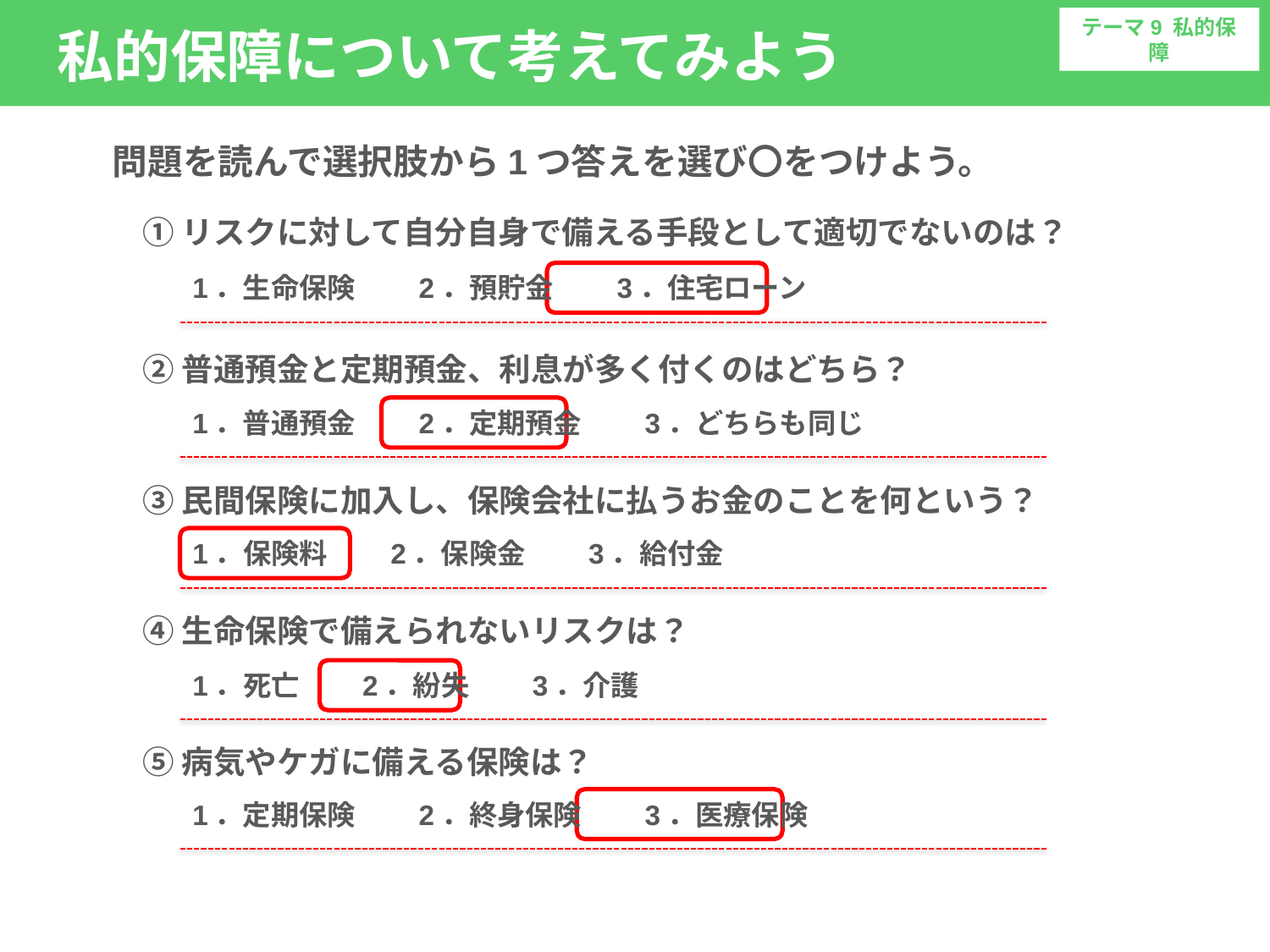

テーマ9 私的保障
私的保障について考えてみよう
問題を読んで選択肢から1つ答えを選び〇をつけよう。
①リスクに対して自分自身で備える手段として適切でないのは？

1．生命保険　　2．預貯金　　3．住宅ローン
②普通預金と定期預金、利息が多く付くのはどちら？

1．普通預金　　2．定期預金　　3．どちらも同じ
③民間保険に加入し、保険会社に払うお金のことを何という？

1．保険料　　2．保険金　　3．給付金
④生命保険で備えられないリスクは？

1．死亡　　2．紛失　　3．介護
⑤病気やケガに備える保険は？

1．定期保険　　2．終身保険　　3．医療保険